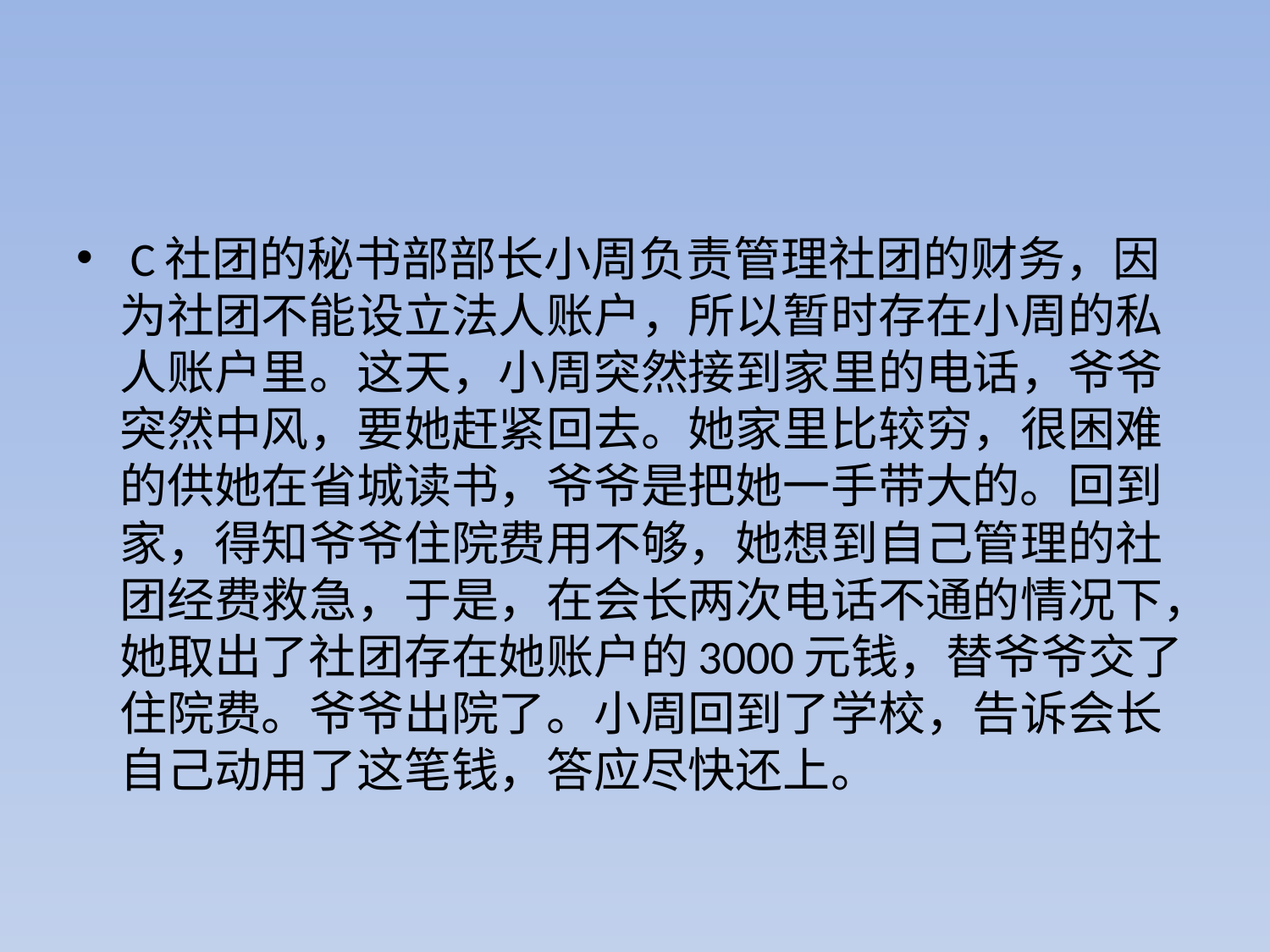

#
 C社团的秘书部部长小周负责管理社团的财务，因为社团不能设立法人账户，所以暂时存在小周的私人账户里。这天，小周突然接到家里的电话，爷爷突然中风，要她赶紧回去。她家里比较穷，很困难的供她在省城读书，爷爷是把她一手带大的。回到家，得知爷爷住院费用不够，她想到自己管理的社团经费救急，于是，在会长两次电话不通的情况下，她取出了社团存在她账户的3000元钱，替爷爷交了住院费。爷爷出院了。小周回到了学校，告诉会长自己动用了这笔钱，答应尽快还上。